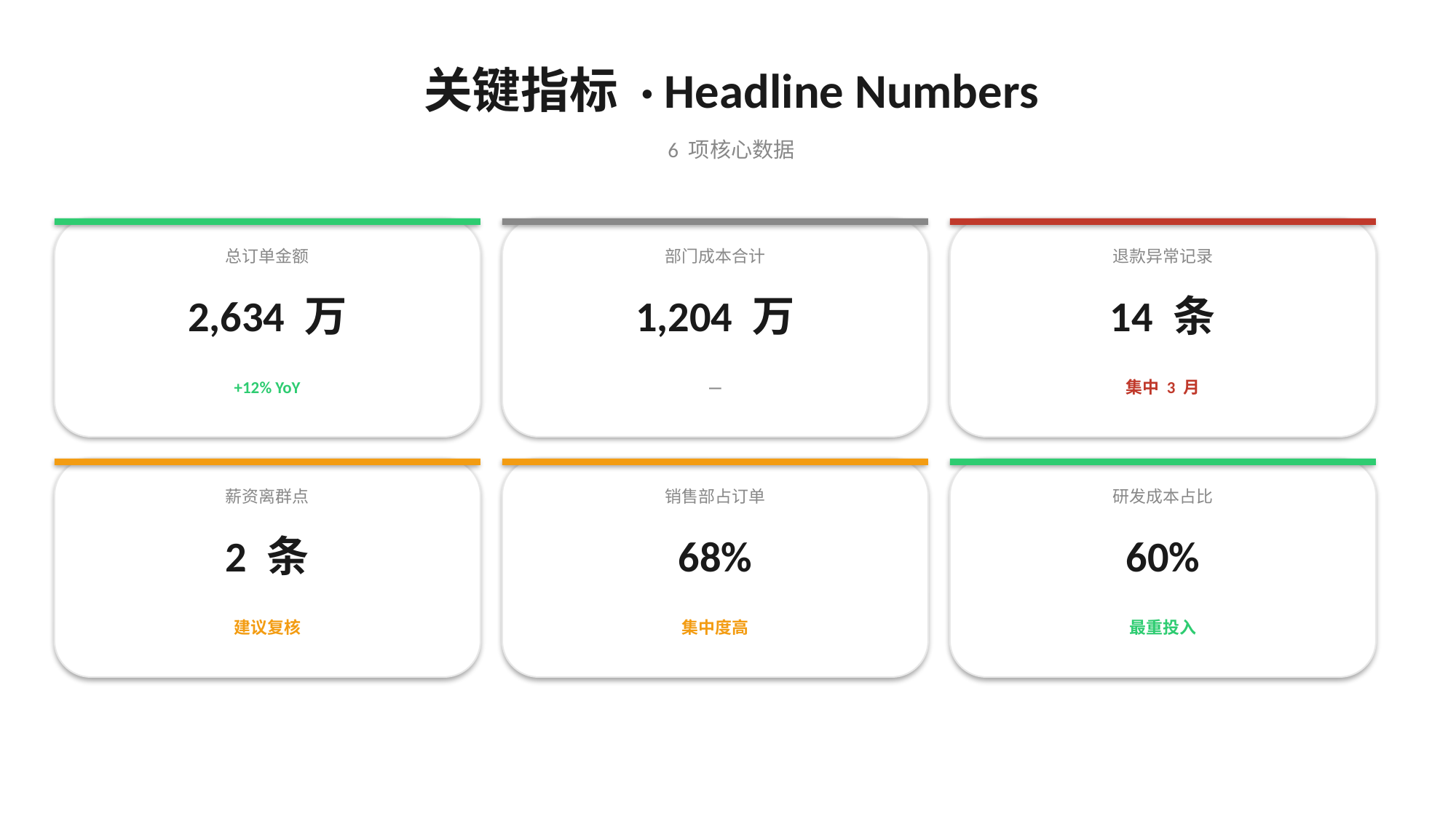

关键指标 · Headline Numbers
6 项核心数据

总订单金额
部门成本合计
退款异常记录
2,634 万
1,204 万
14 条
+12% YoY
—
集中 3 月

薪资离群点
销售部占订单
研发成本占比
2 条
68%
60%
建议复核
集中度高
最重投入